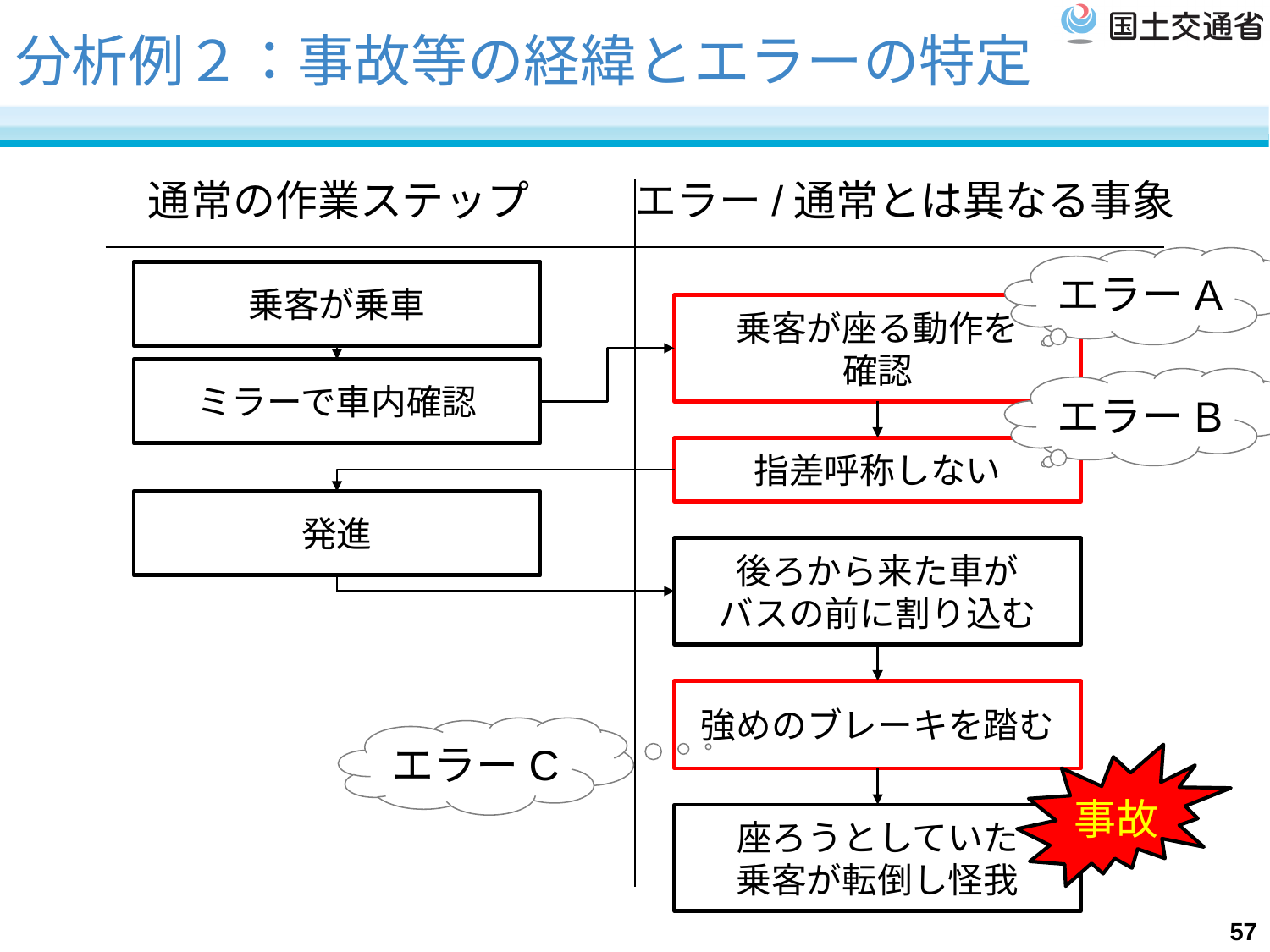

# 分析例２：事故等の経緯とエラーの特定
通常の作業ステップ
エラー/通常とは異なる事象
エラーA
乗客が乗車
乗客が座る動作を
確認
ミラーで車内確認
エラーB
指差呼称しない
発進
後ろから来た車が
バスの前に割り込む
強めのブレーキを踏む
エラーC
事故
座ろうとしていた
乗客が転倒し怪我
57